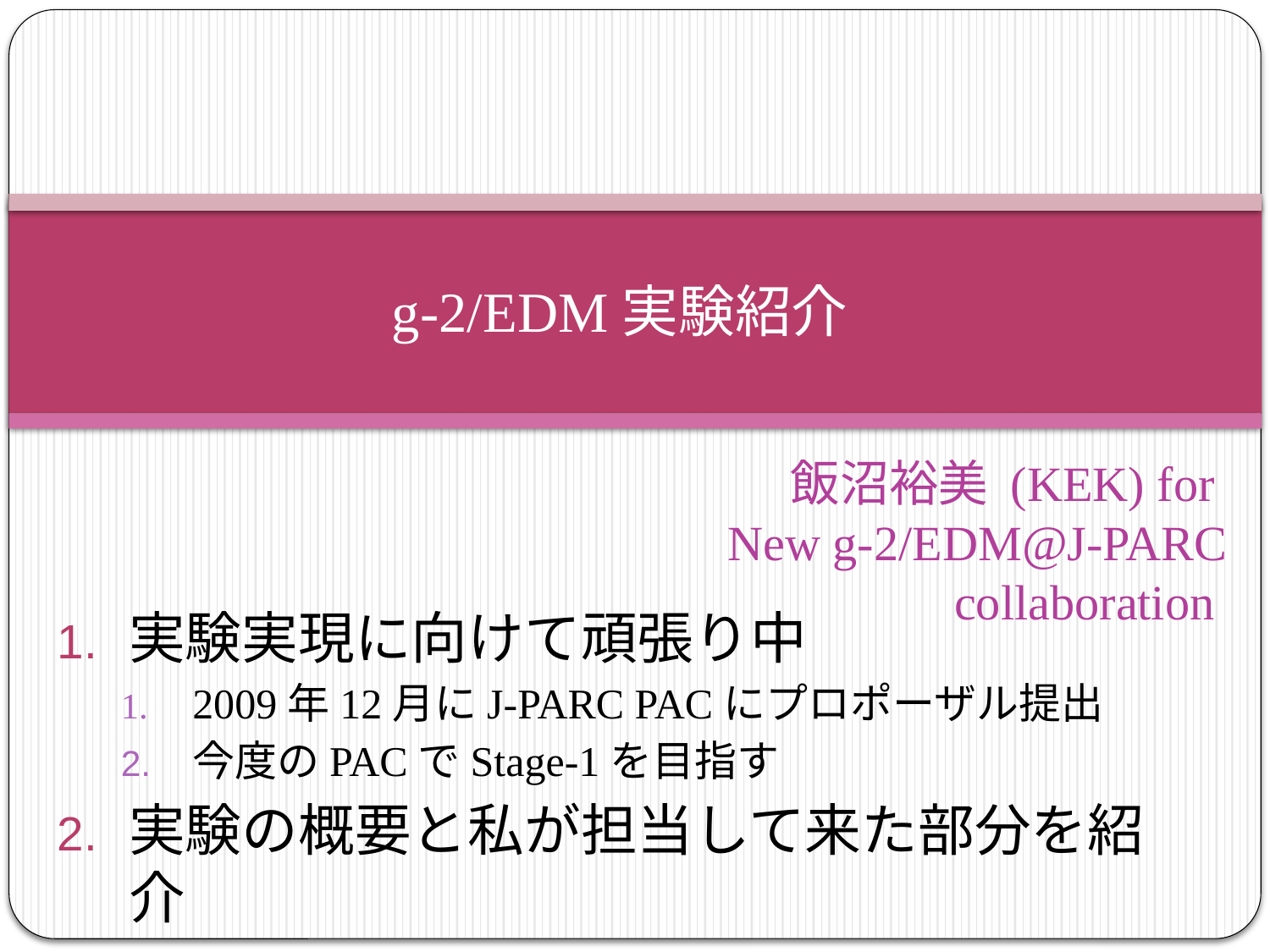

# g-2/EDM実験紹介
飯沼裕美 (KEK) for
　New g-2/EDM@J-PARC collaboration
実験実現に向けて頑張り中
2009年12月にJ-PARC PACにプロポーザル提出
今度のPACでStage-1を目指す
実験の概要と私が担当して来た部分を紹介